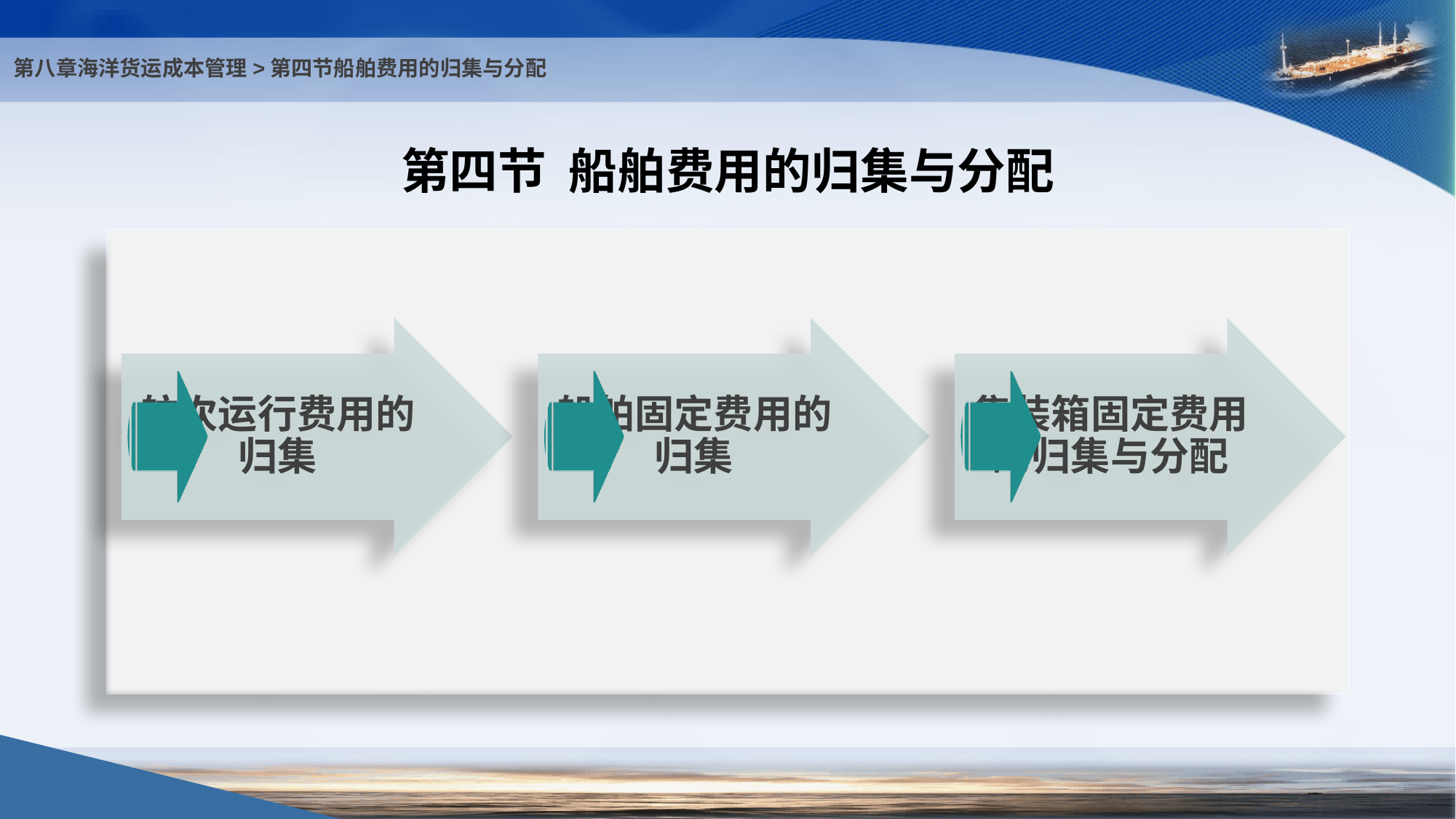

第八章海洋货运成本管理>第四节船舶费用的归集与分配
# 第四节  船舶费用的归集与分配
航次运行费用的归集

船舶固定费用的归集

集装箱固定费用的归集与分配